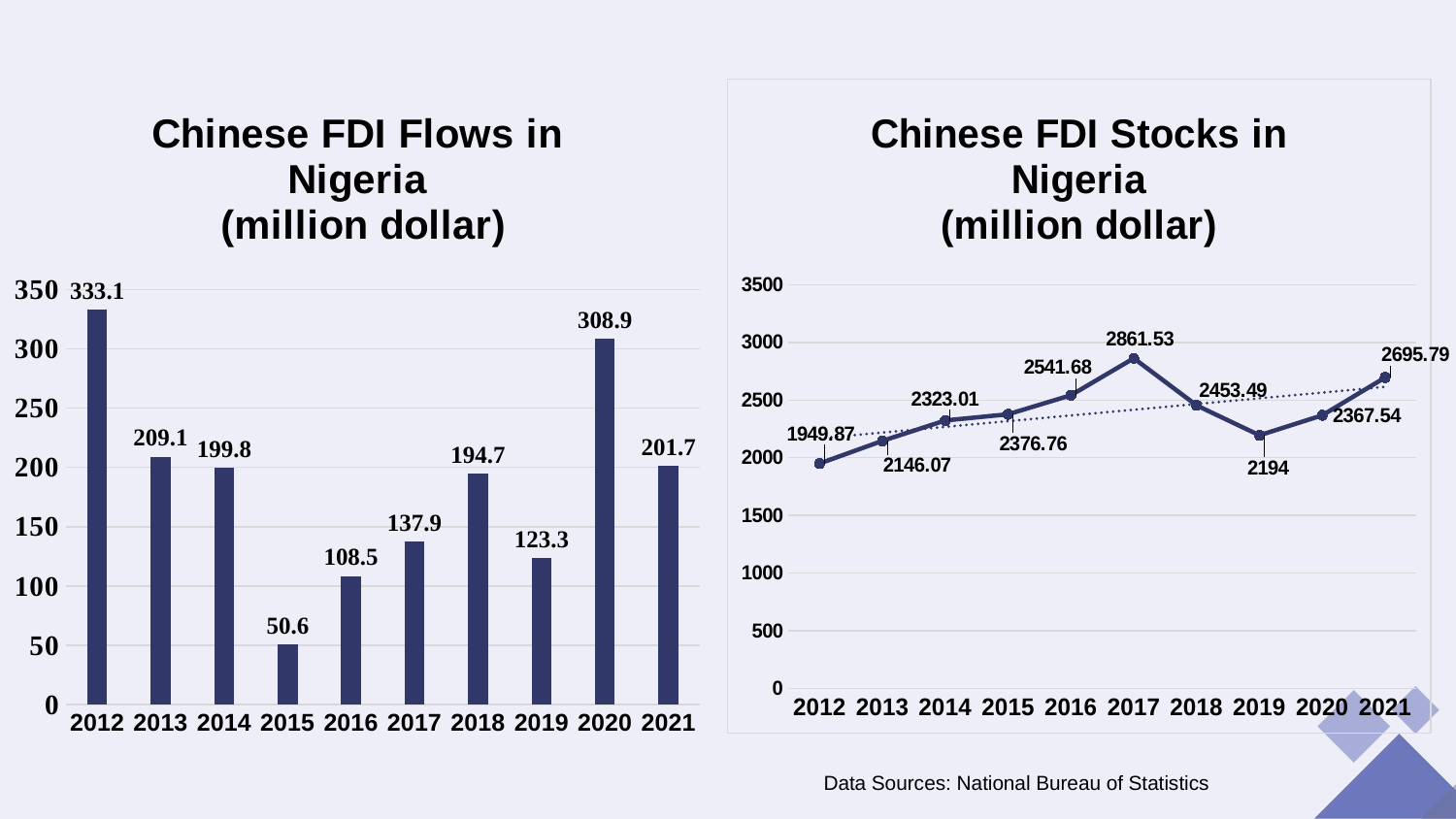

### Chart: Chinese FDI Flows in Nigeria
 (million dollar)

| Category | Chinese FDI Flows in Nigeria (million dollar) |
|---|---|
| 2012 | 333.1 |
| 2013 | 209.1 |
| 2014 | 199.8 |
| 2015 | 50.6 |
| 2016 | 108.5 |
| 2017 | 137.9 |
| 2018 | 194.7 |
| 2019 | 123.3 |
| 2020 | 308.9 |
| 2021 | 201.7 |

### Chart: Chinese FDI Stocks in Nigeria
(million dollar)

| Category | 中国对尼日利亚直接投资存量(万美元) |
|---|---|
| 2012 | 1949.87 |
| 2013 | 2146.07 |
| 2014 | 2323.01 |
| 2015 | 2376.76 |
| 2016 | 2541.68 |
| 2017 | 2861.53 |
| 2018 | 2453.49 |
| 2019 | 2194.0 |
| 2020 | 2367.54 |
| 2021 | 2695.79 |

Data Sources: National Bureau of Statistics